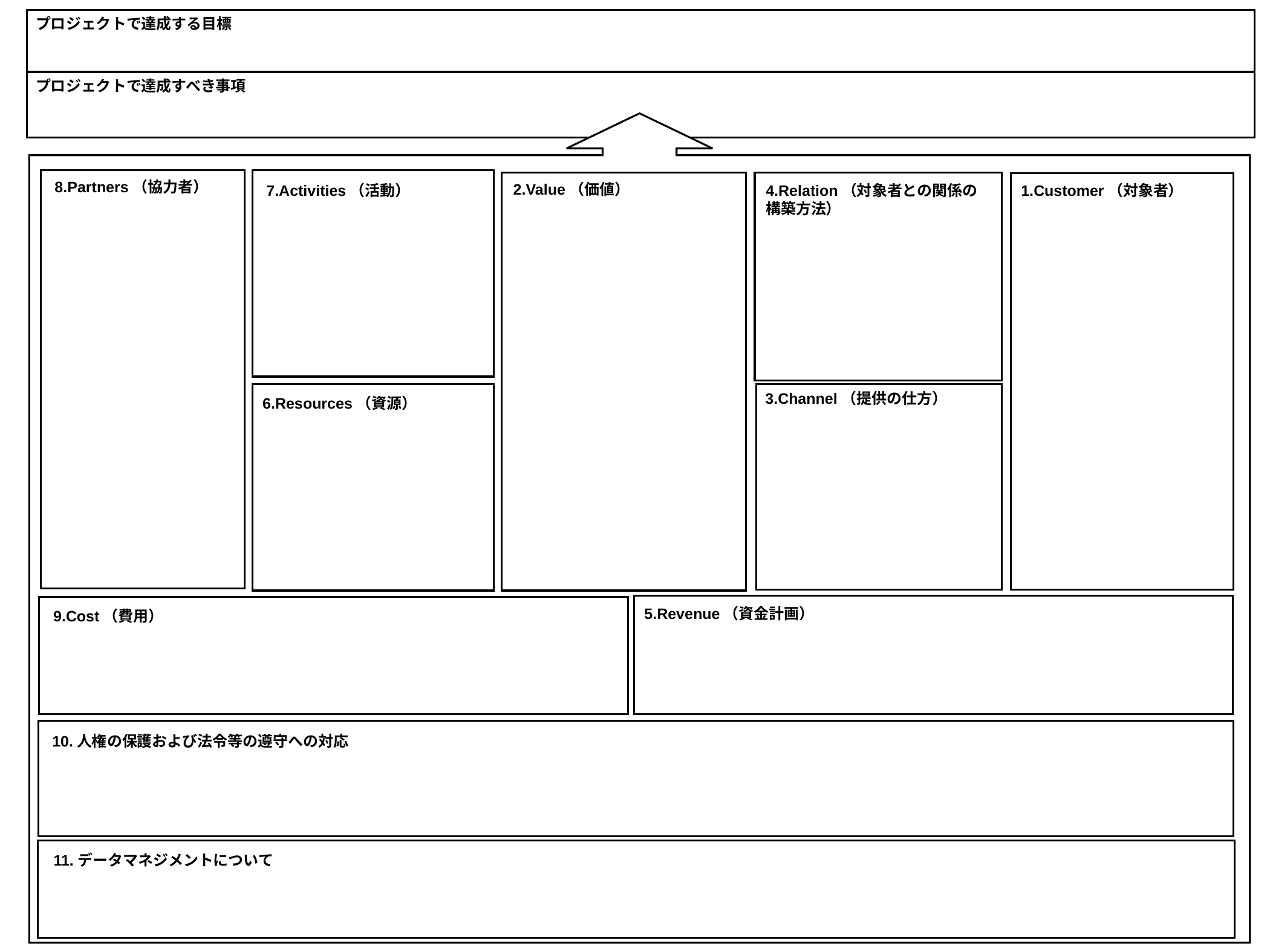

プロジェクトで達成する目標
プロジェクトで達成すべき事項
8.Partners（協力者）

7.Activities（活動）

2.Value（価値）

4.Relation（対象者との関係の構築方法）

1.Customer（対象者）
2.Value（開発する価値）

6.Resources（資源）
3.Channel（提供の仕方）

5.Revenue（資金計画）
9.Cost（費用）

10.人権の保護および法令等の遵守への対応

11.データマネジメントについて